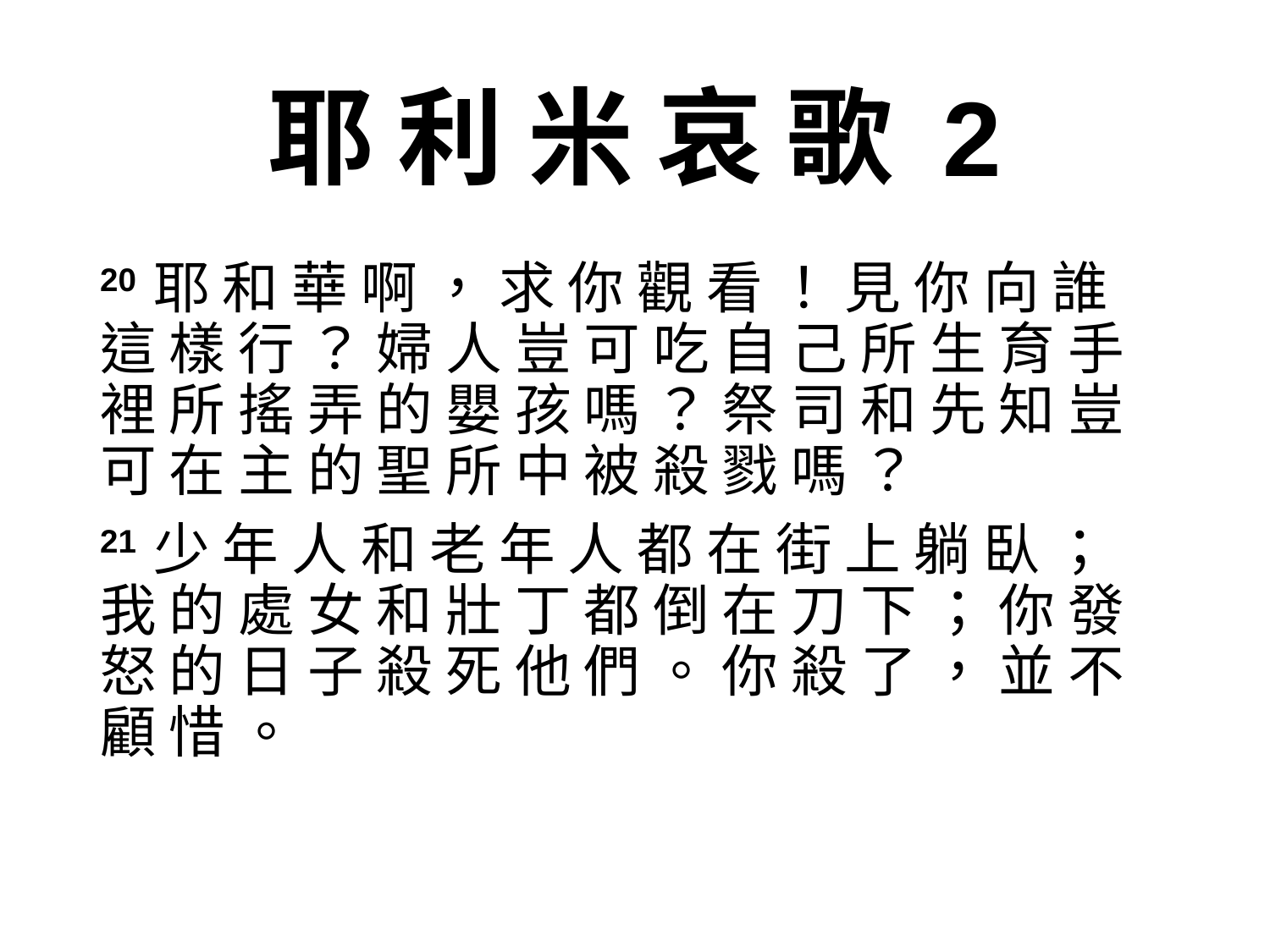

# 耶 利 米 哀 歌 2
20 耶 和 華 啊 ， 求 你 觀 看 ！ 見 你 向 誰 這 樣 行 ？ 婦 人 豈 可 吃 自 己 所 生 育 手 裡 所 搖 弄 的 嬰 孩 嗎 ？ 祭 司 和 先 知 豈 可 在 主 的 聖 所 中 被 殺 戮 嗎 ？
21 少 年 人 和 老 年 人 都 在 街 上 躺 臥 ； 我 的 處 女 和 壯 丁 都 倒 在 刀 下 ； 你 發 怒 的 日 子 殺 死 他 們 。 你 殺 了 ， 並 不 顧 惜 。